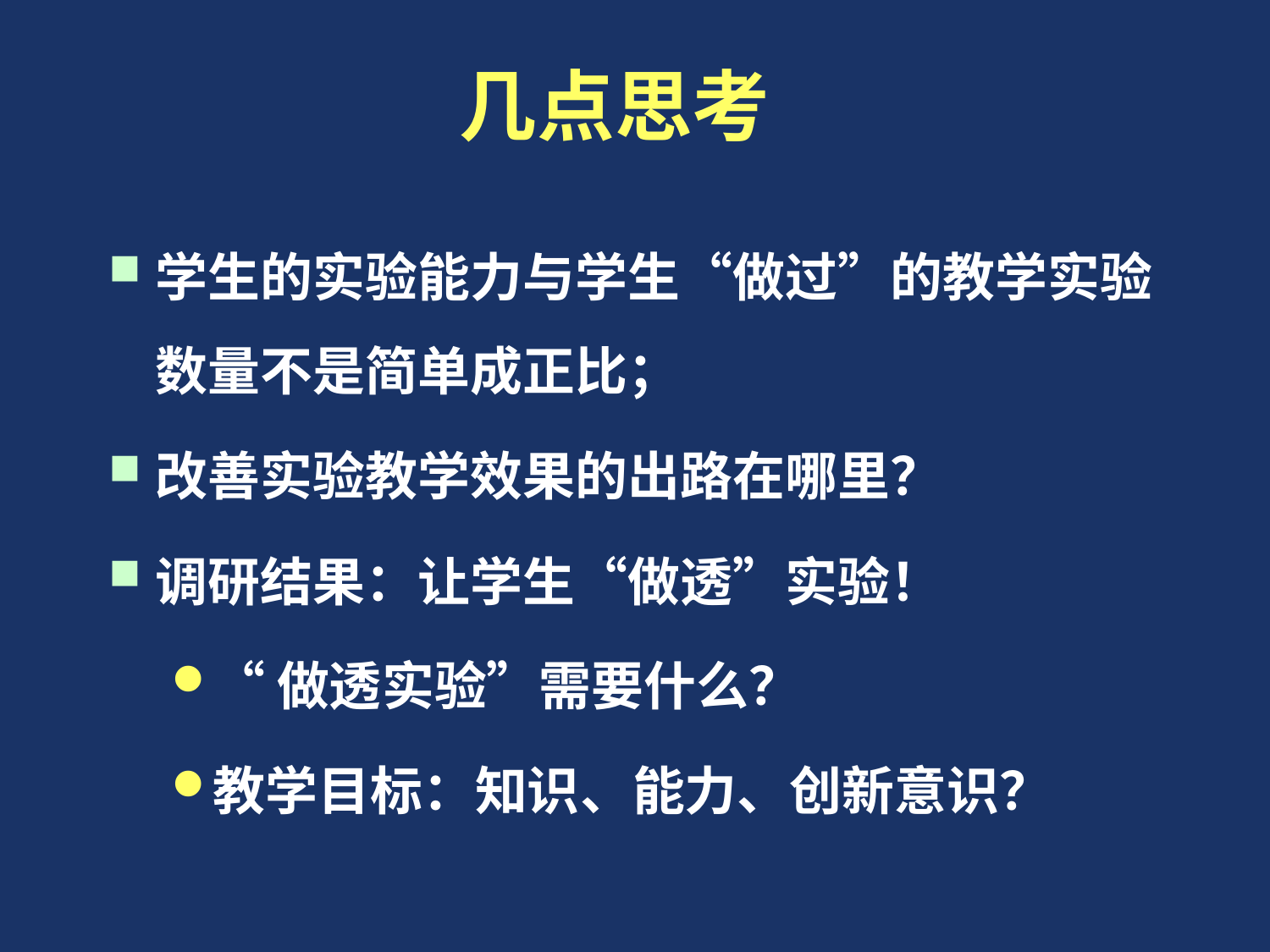

几点思考
学生的实验能力与学生“做过”的教学实验数量不是简单成正比；
改善实验教学效果的出路在哪里？
调研结果：让学生“做透”实验！
“做透实验”需要什么？
教学目标：知识、能力、创新意识？